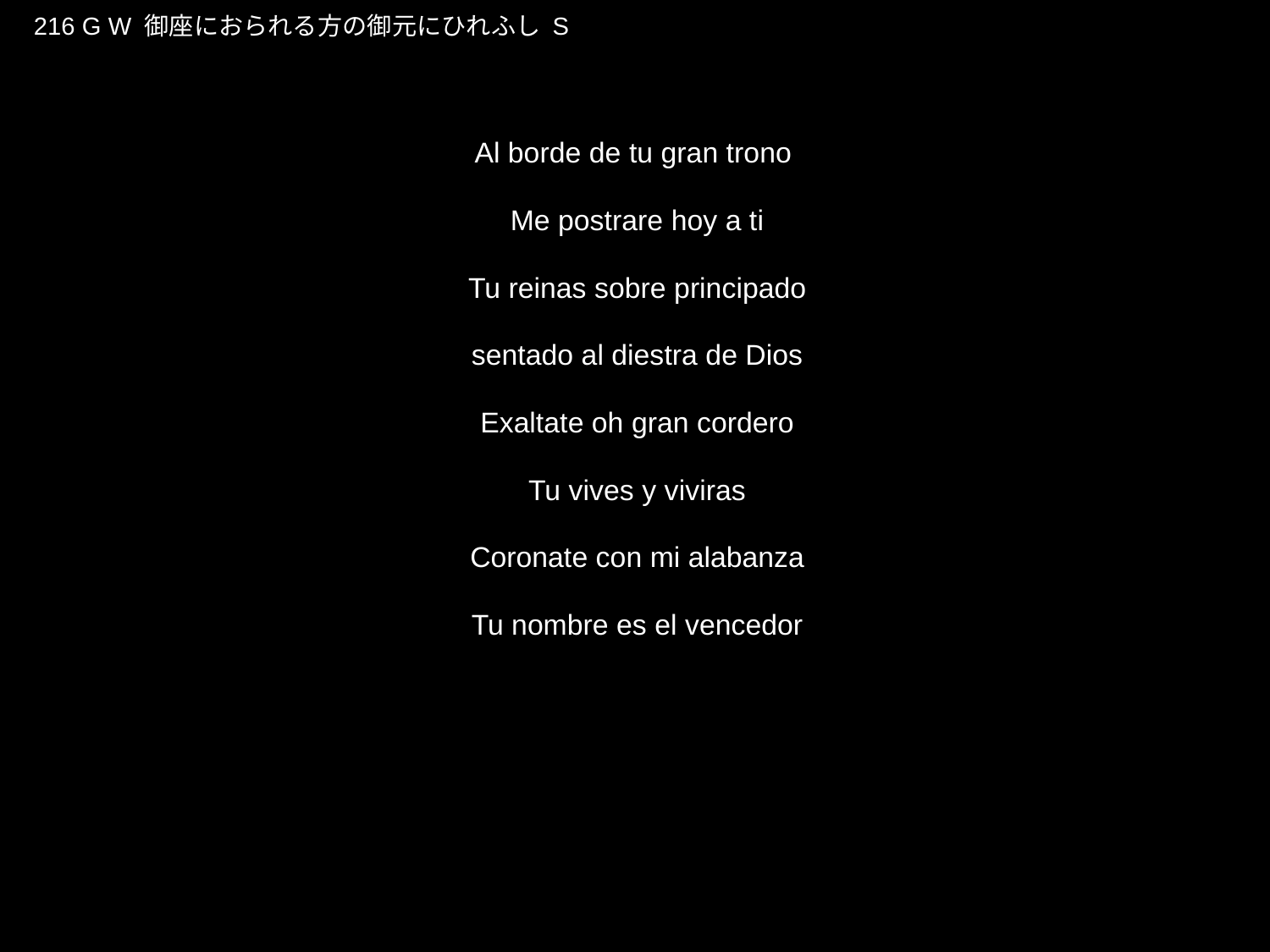

みざにおられるかたのみもとにひれふし
★W
216 G W 御座におられる方の御元にひれふし S
★４
Al borde de tu gran trono
Me postrare hoy a ti
Tu reinas sobre principado
sentado al diestra de Dios
Exaltate oh gran cordero
Tu vives y viviras
Coronate con mi alabanza
Tu nombre es el vencedor